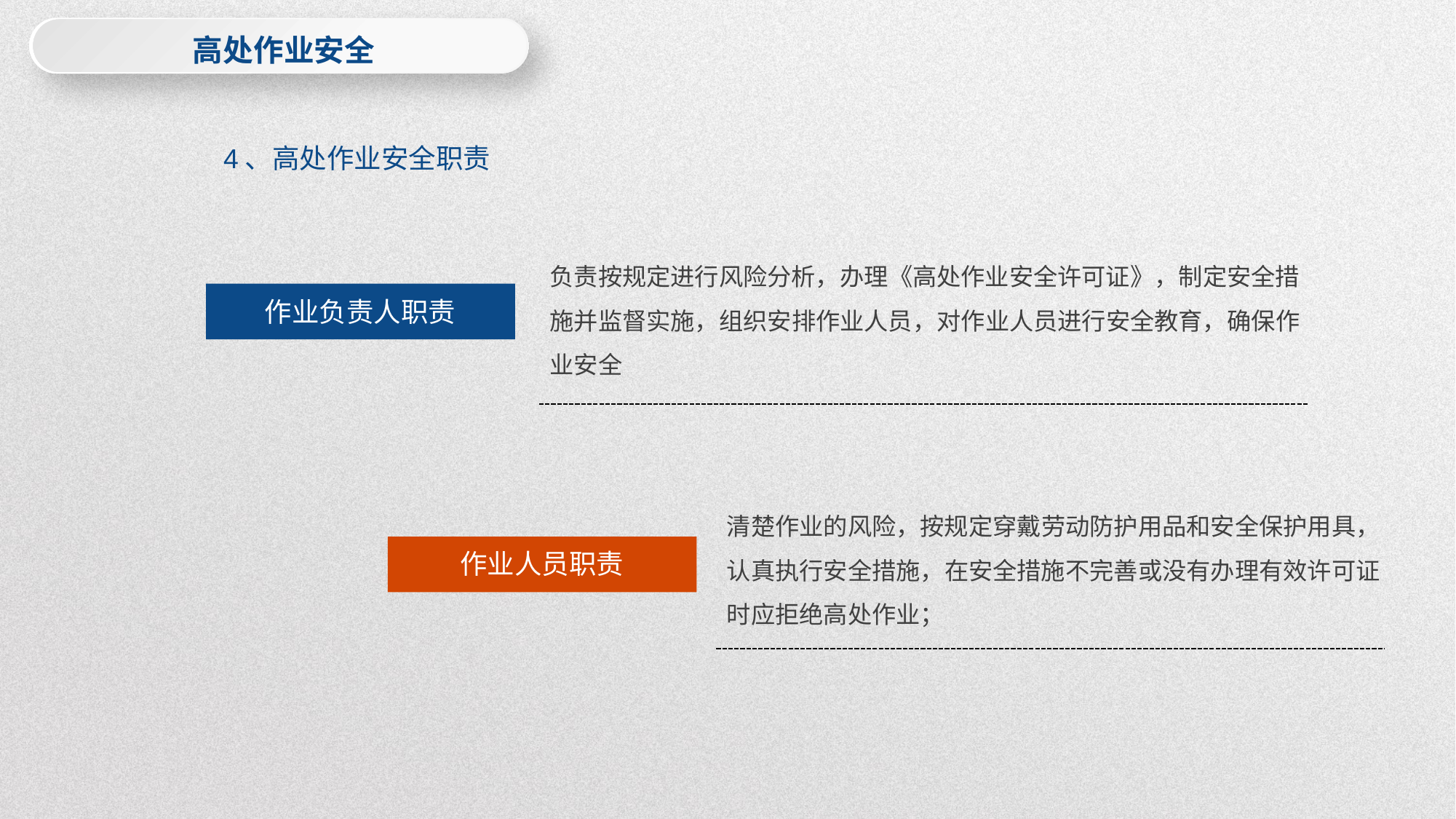

高处作业安全

 4、高处作业安全职责
负责按规定进行风险分析，办理《高处作业安全许可证》，制定安全措施并监督实施，组织安排作业人员，对作业人员进行安全教育，确保作业安全

作业负责人职责
清楚作业的风险，按规定穿戴劳动防护用品和安全保护用具，认真执行安全措施，在安全措施不完善或没有办理有效许可证时应拒绝高处作业；

作业人员职责